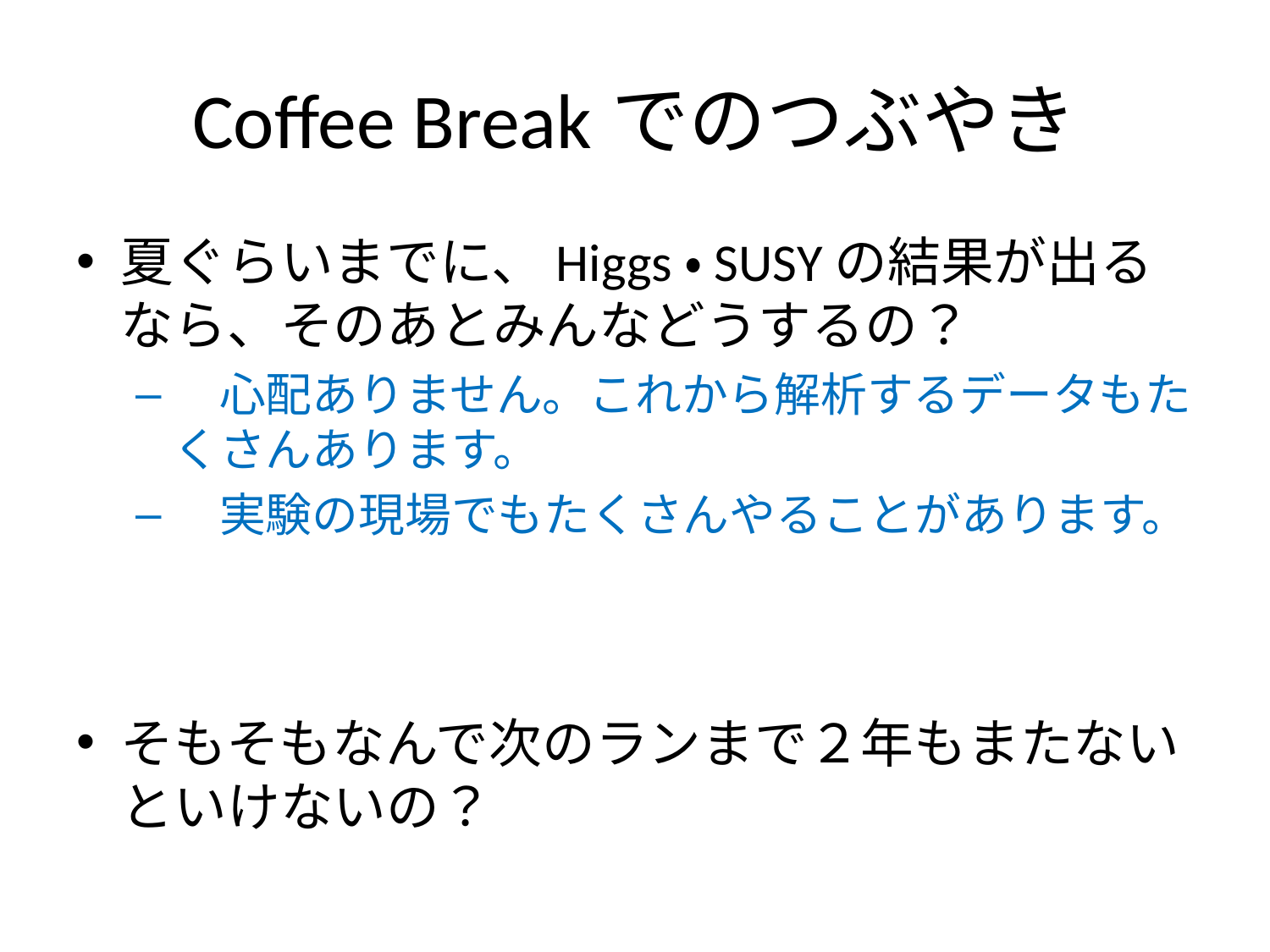

# Coffee Breakでのつぶやき
夏ぐらいまでに、Higgs・SUSYの結果が出るなら、そのあとみんなどうするの？
　心配ありません。これから解析するデータもたくさんあります。
　実験の現場でもたくさんやることがあります。

そもそもなんで次のランまで２年もまたないといけないの？